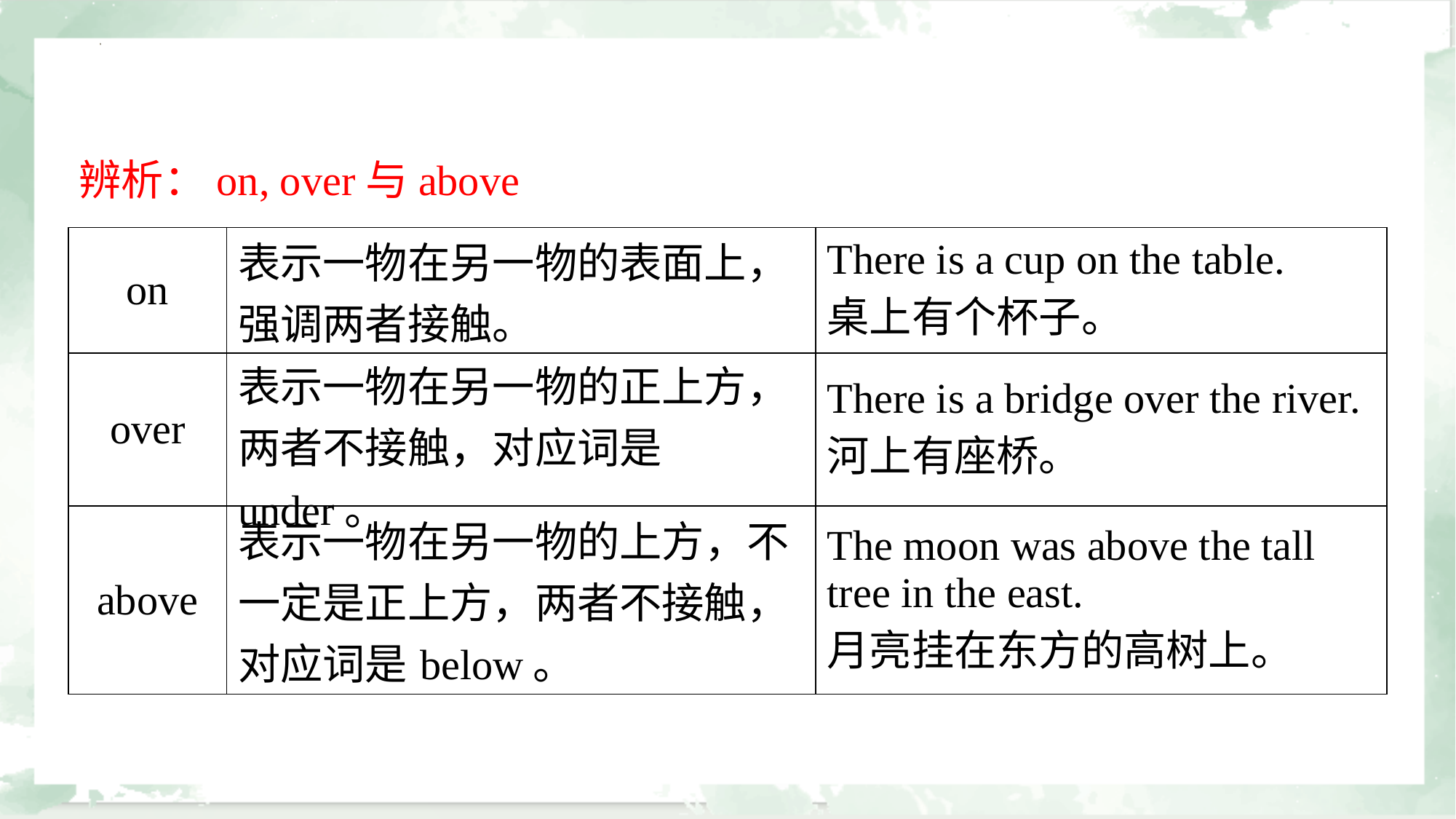

辨析：on, over与above
| on | 表示一物在另一物的表面上，强调两者接触。 | There is a cup on the table. 桌上有个杯子。 |
| --- | --- | --- |
| over | 表示一物在另一物的正上方，两者不接触，对应词是under。 | There is a bridge over the river. 河上有座桥。 |
| above | 表示一物在另一物的上方，不一定是正上方，两者不接触，对应词是below。 | The moon was above the tall tree in the east. 月亮挂在东方的高树上。 |